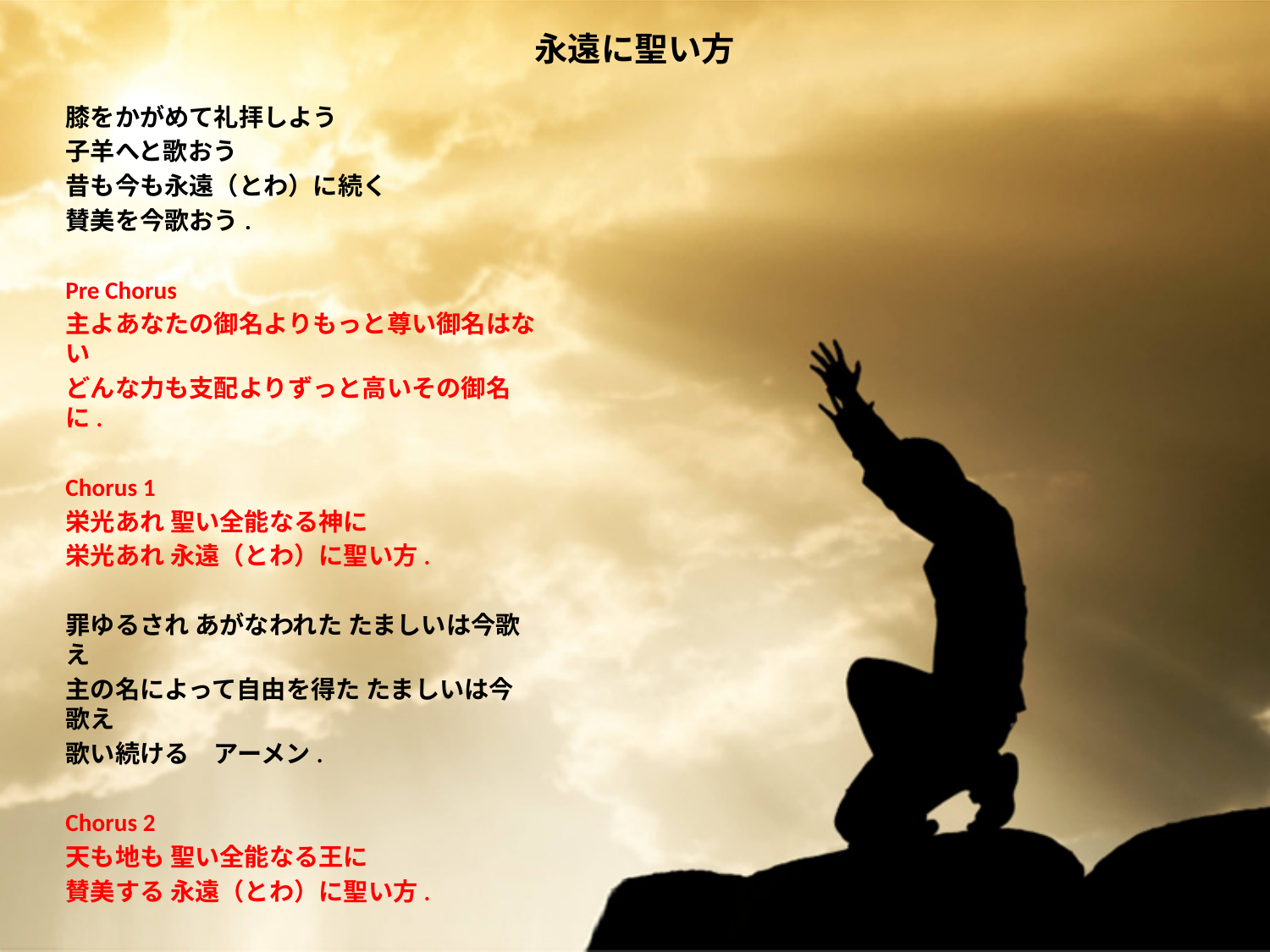

# 永遠に聖い方
膝をかがめて礼拝しよう
子羊へと歌おう
昔も今も永遠（とわ）に続く
賛美を今歌おう.

Pre Chorus
主よあなたの御名よりもっと尊い御名はない
どんな力も支配よりずっと高いその御名に.

Chorus 1
栄光あれ 聖い全能なる神に
栄光あれ 永遠（とわ）に聖い方.

罪ゆるされ あがなわれた たましいは今歌え
主の名によって自由を得た たましいは今歌え
歌い続ける　アーメン.

Chorus 2
天も地も 聖い全能なる王に
賛美する 永遠（とわ）に聖い方.

Tag
栄光あれ 永遠（とわ）に聖い方.